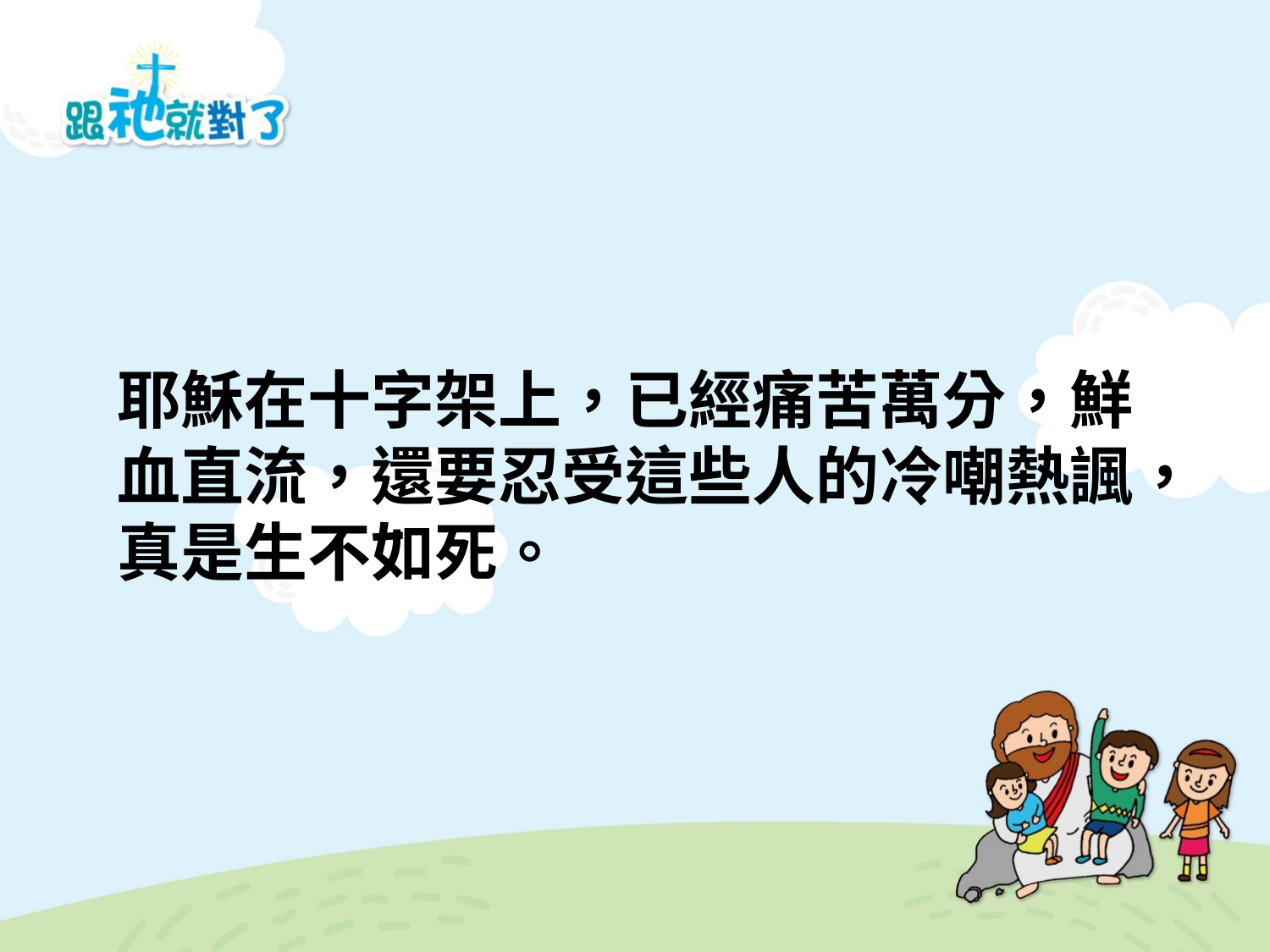

耶穌在十字架上，已經痛苦萬分，鮮血直流，還要忍受這些人的冷嘲熱諷，真是生不如死。